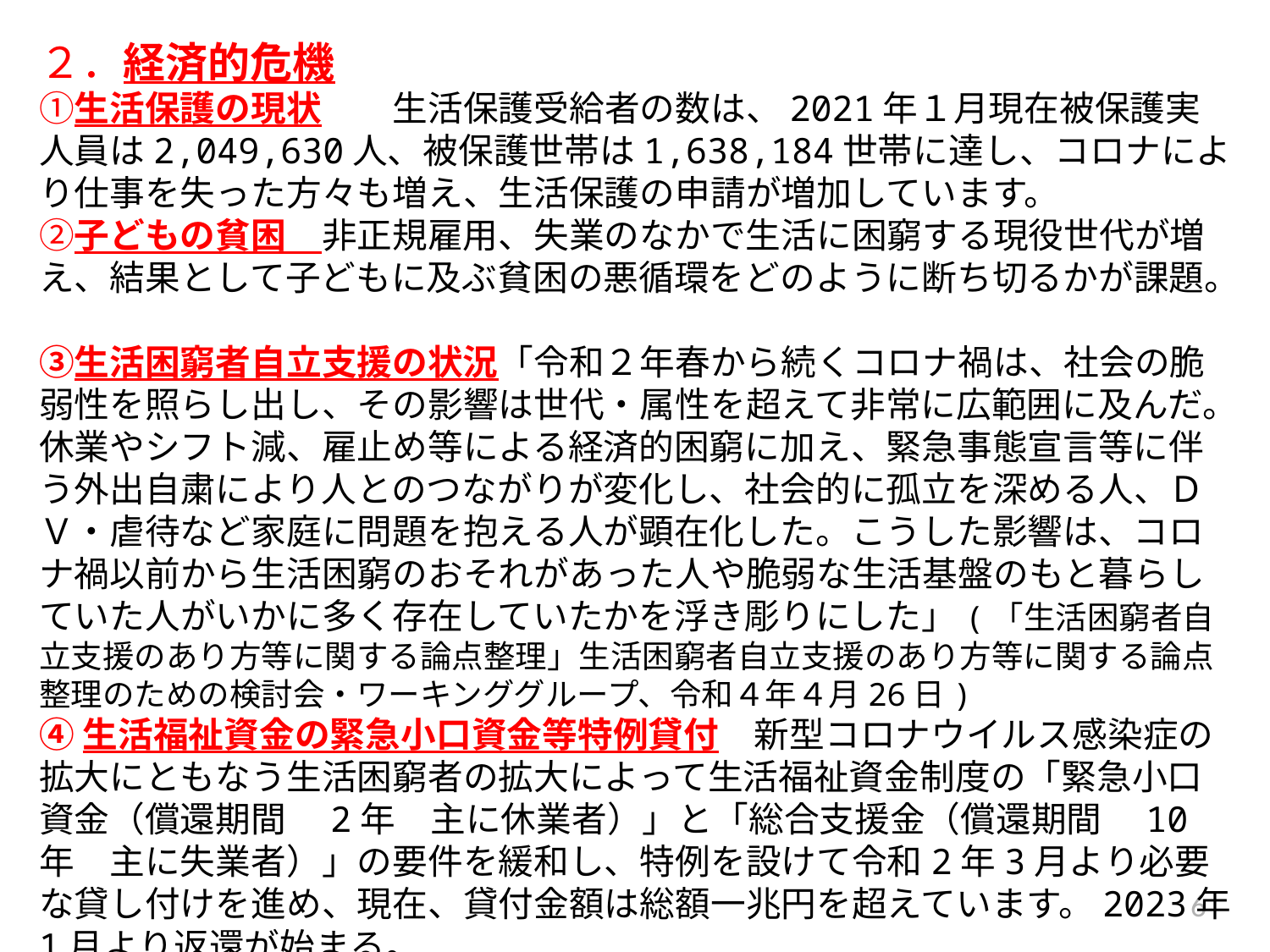

２．経済的危機
①生活保護の現状　　生活保護受給者の数は、2021年１月現在被保護実人員は2,049,630人、被保護世帯は1,638,184世帯に達し、コロナにより仕事を失った方々も増え、生活保護の申請が増加しています。
②子どもの貧困　非正規雇用、失業のなかで生活に困窮する現役世代が増え、結果として子どもに及ぶ貧困の悪循環をどのように断ち切るかが課題。　
③生活困窮者自立支援の状況「令和２年春から続くコロナ禍は、社会の脆弱性を照らし出し、その影響は世代・属性を超えて非常に広範囲に及んだ。休業やシフト減、雇止め等による経済的困窮に加え、緊急事態宣言等に伴う外出自粛により人とのつながりが変化し、社会的に孤立を深める人、ＤＶ・虐待など家庭に問題を抱える人が顕在化した。こうした影響は、コロナ禍以前から生活困窮のおそれがあった人や脆弱な生活基盤のもと暮らしていた人がいかに多く存在していたかを浮き彫りにした」(「生活困窮者自立支援のあり方等に関する論点整理」生活困窮者自立支援のあり方等に関する論点整理のための検討会・ワーキンググループ、令和４年４月26日)
④生活福祉資金の緊急小口資金等特例貸付　新型コロナウイルス感染症の拡大にともなう生活困窮者の拡大によって生活福祉資金制度の「緊急小口資金（償還期間　2年　主に休業者）」と「総合支援金（償還期間　10年　主に失業者）」の要件を緩和し、特例を設けて令和2年3月より必要な貸し付けを進め、現在、貸付金額は総額一兆円を超えています。2023年1月より返還が始まる。
6